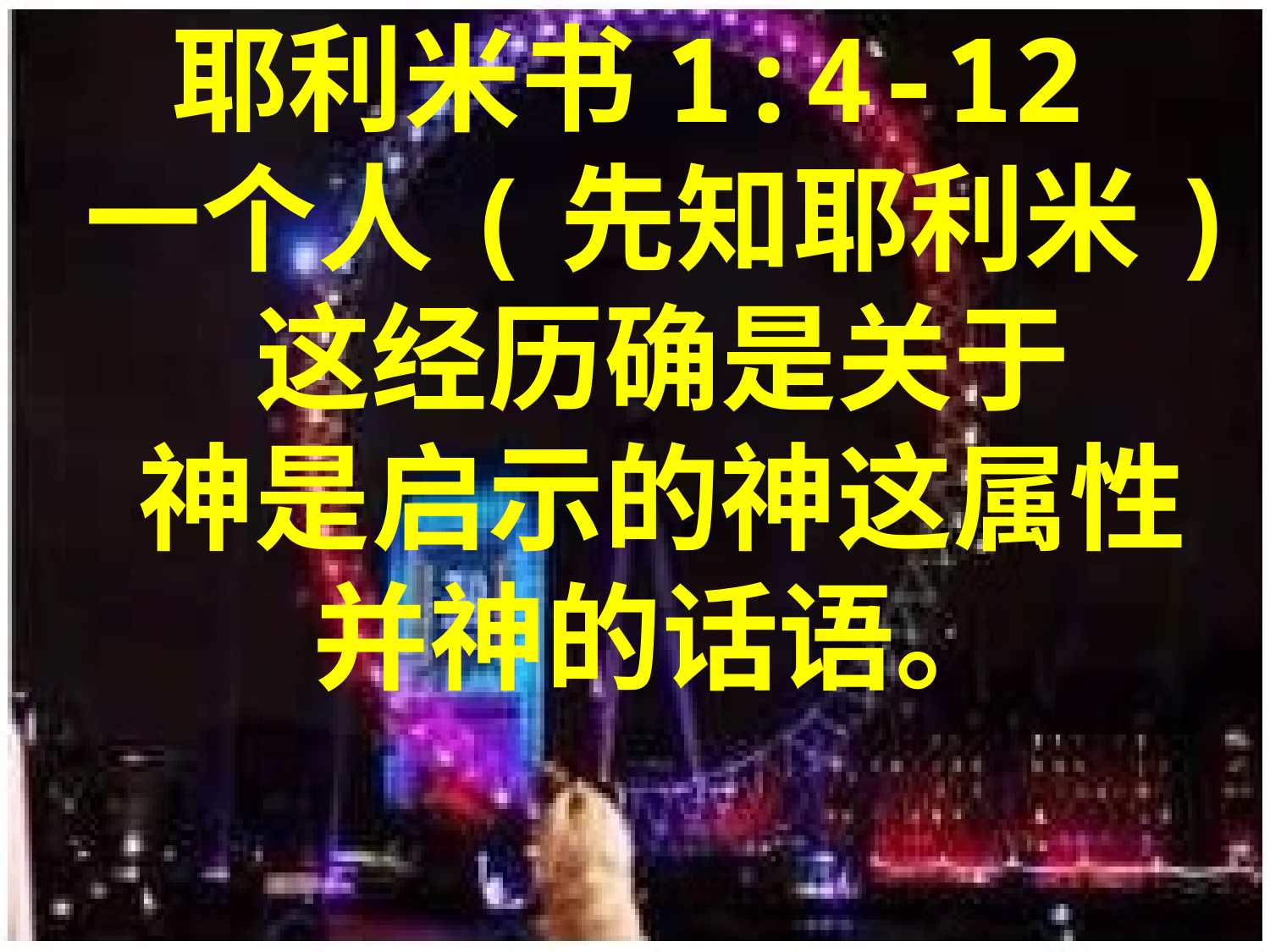

耶利米书1:4-12
一个人(先知耶利米)
这经历确是关于
神是启示的神这属性
并神的话语。